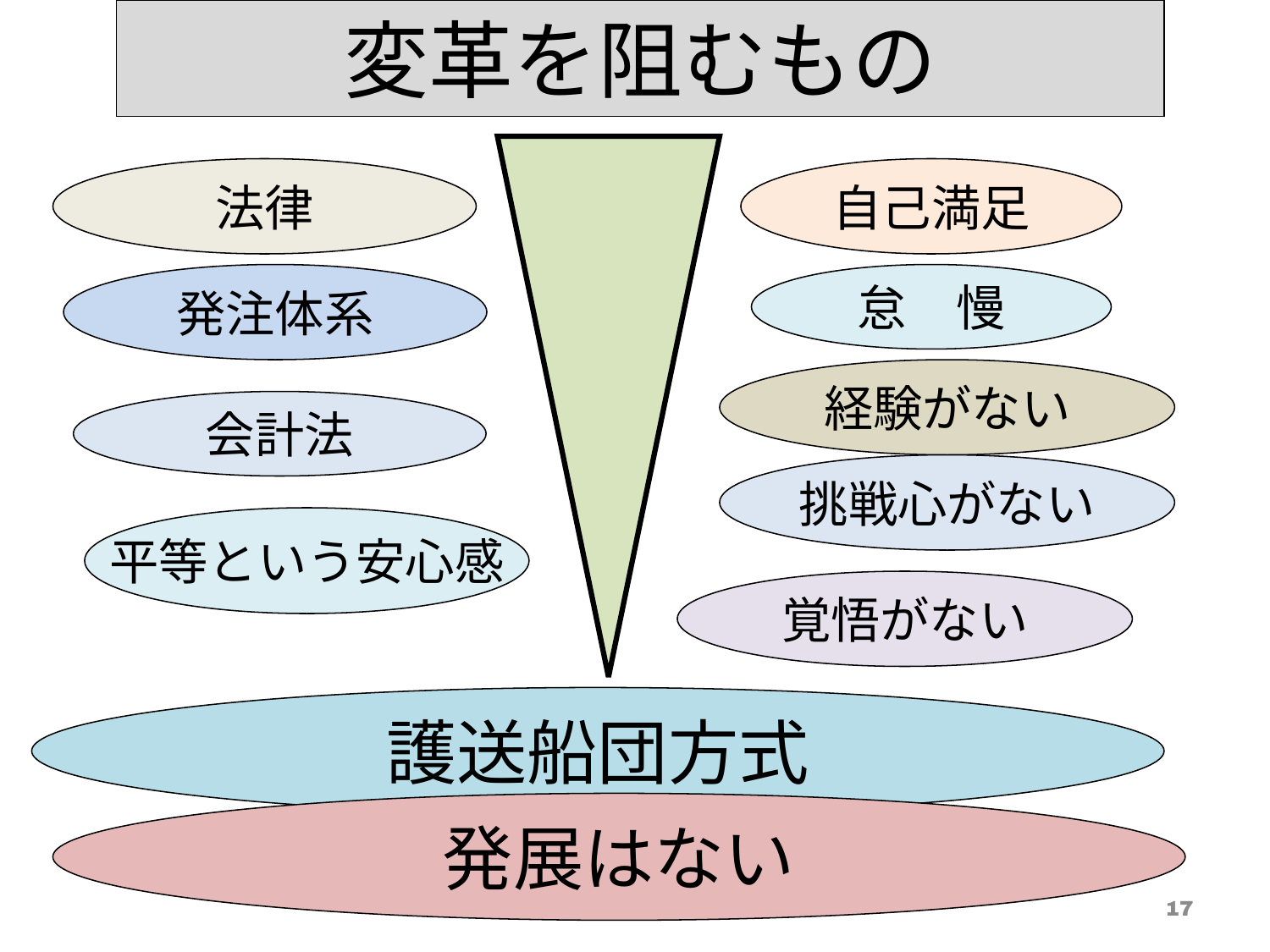

変革を阻むもの

法律
自己満足
発注体系
怠　慢
経験がない
会計法
挑戦心がない
平等という安心感
覚悟がない
護送船団方式
発展はない
17